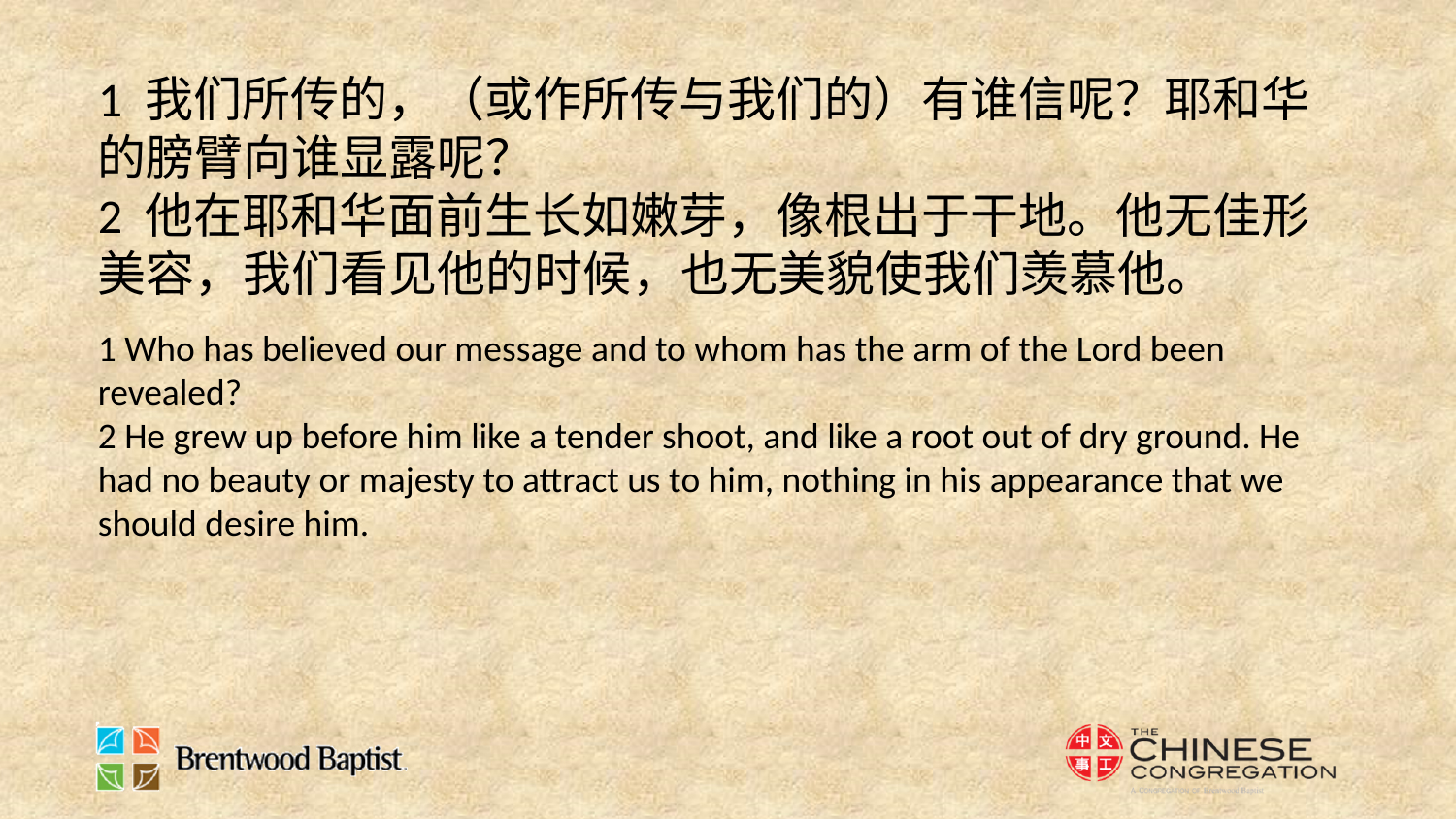

1 我们所传的，（或作所传与我们的）有谁信呢？耶和华的膀臂向谁显露呢？
2 他在耶和华面前生长如嫩芽，像根出于干地。他无佳形美容，我们看见他的时候，也无美貌使我们羡慕他。

1 Who has believed our message and to whom has the arm of the Lord been revealed?
2 He grew up before him like a tender shoot, and like a root out of dry ground. He had no beauty or majesty to attract us to him, nothing in his appearance that we should desire him.